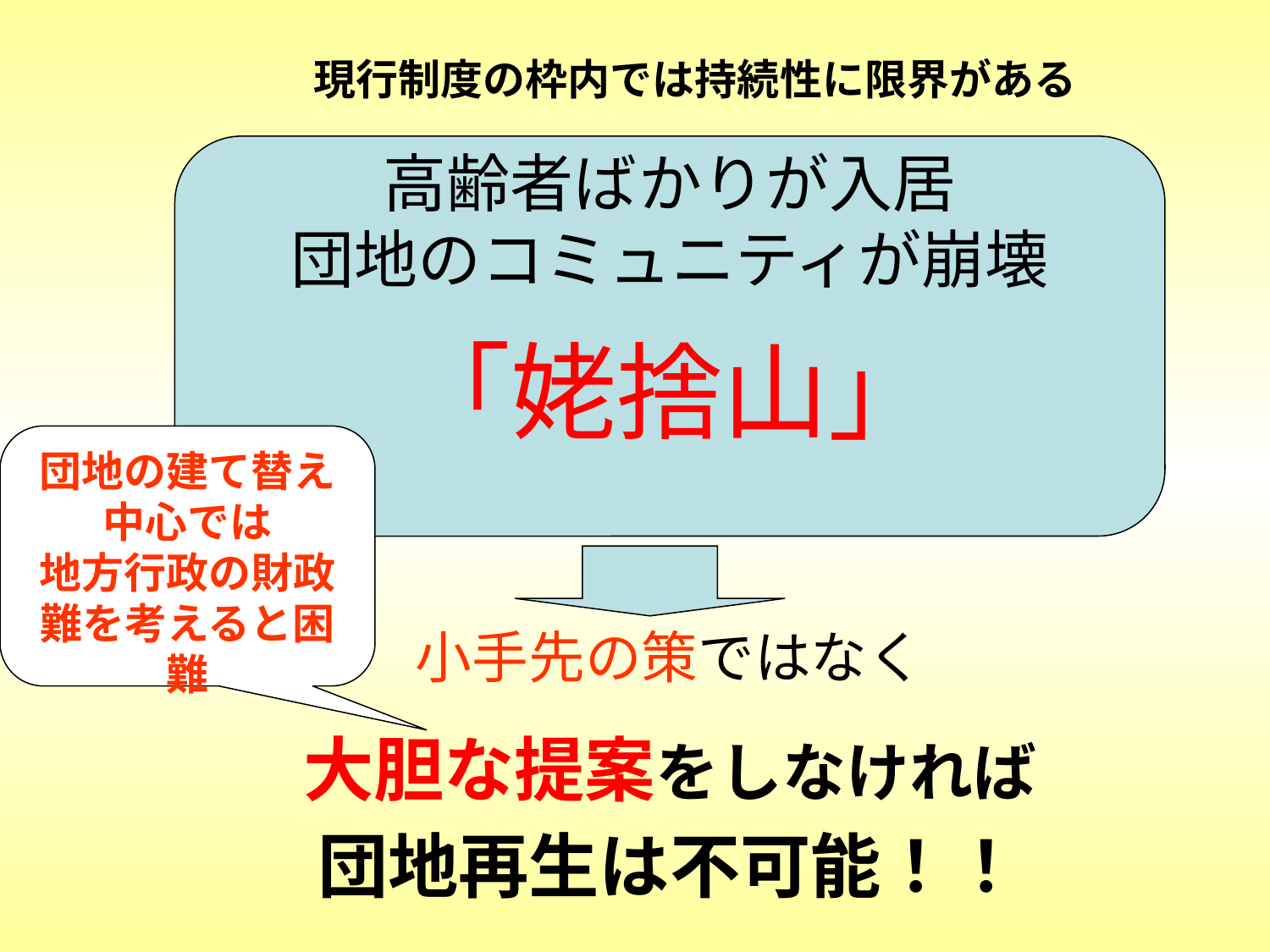

現行制度の枠内では持続性に限界がある

高齢者ばかりが入居
団地のコミュニティが崩壊

「姥捨山」

団地の建て替え中心では
地方行政の財政難を考えると困難

小手先の策ではなく
大胆な提案をしなければ
団地再生は不可能！！